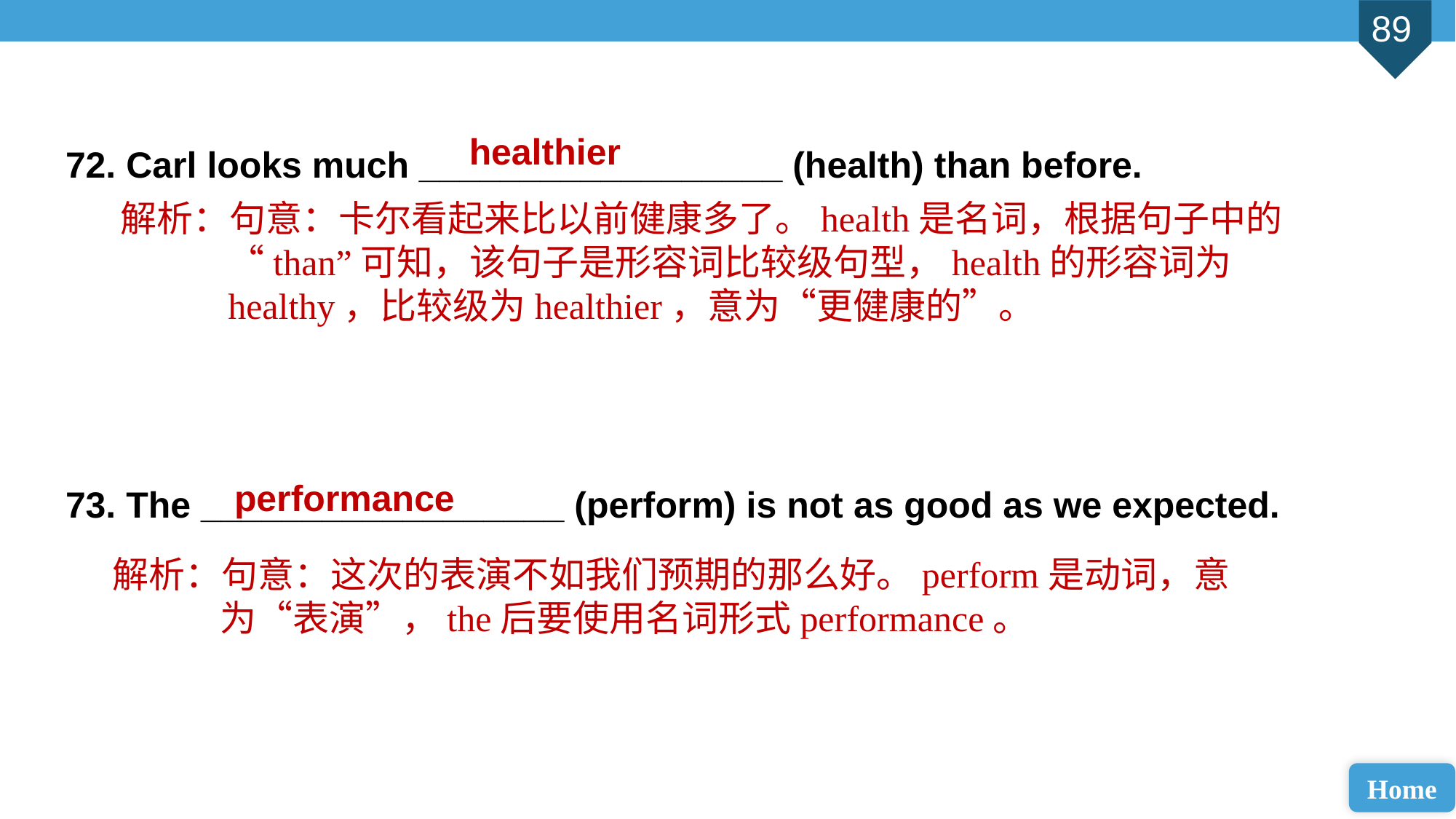

72. Carl looks much __________________ (health) than before.

73. The __________________ (perform) is not as good as we expected.
healthier
解析：句意：卡尔看起来比以前健康多了。health是名词，根据句子中的“than”可知，该句子是形容词比较级句型，health的形容词为healthy，比较级为healthier，意为“更健康的”。
performance
解析：句意：这次的表演不如我们预期的那么好。perform是动词，意为“表演”，the后要使用名词形式performance。